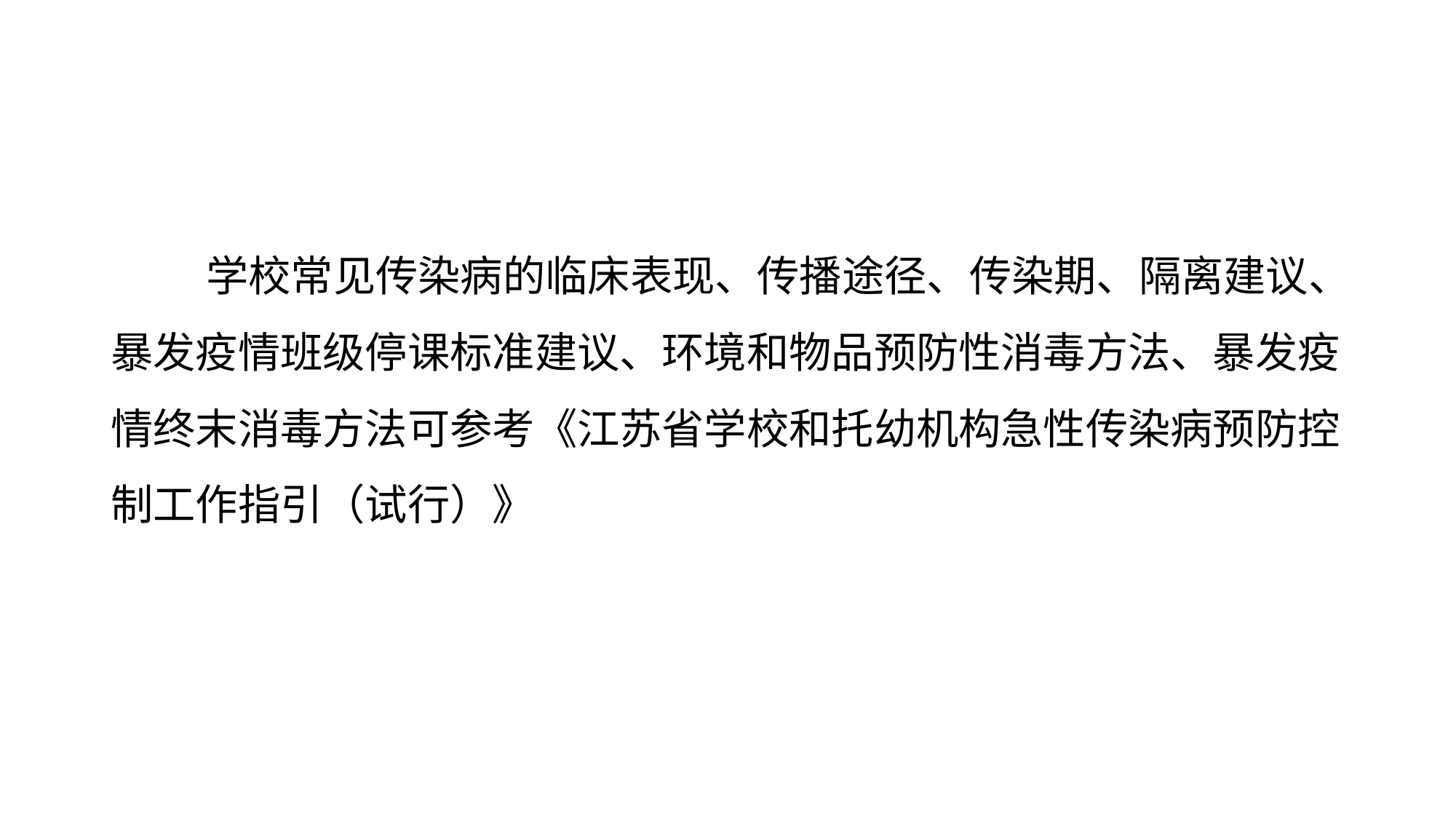

学校常见传染病的临床表现、传播途径、传染期、隔离建议、暴发疫情班级停课标准建议、环境和物品预防性消毒方法、暴发疫情终末消毒方法可参考《江苏省学校和托幼机构急性传染病预防控制工作指引（试行）》